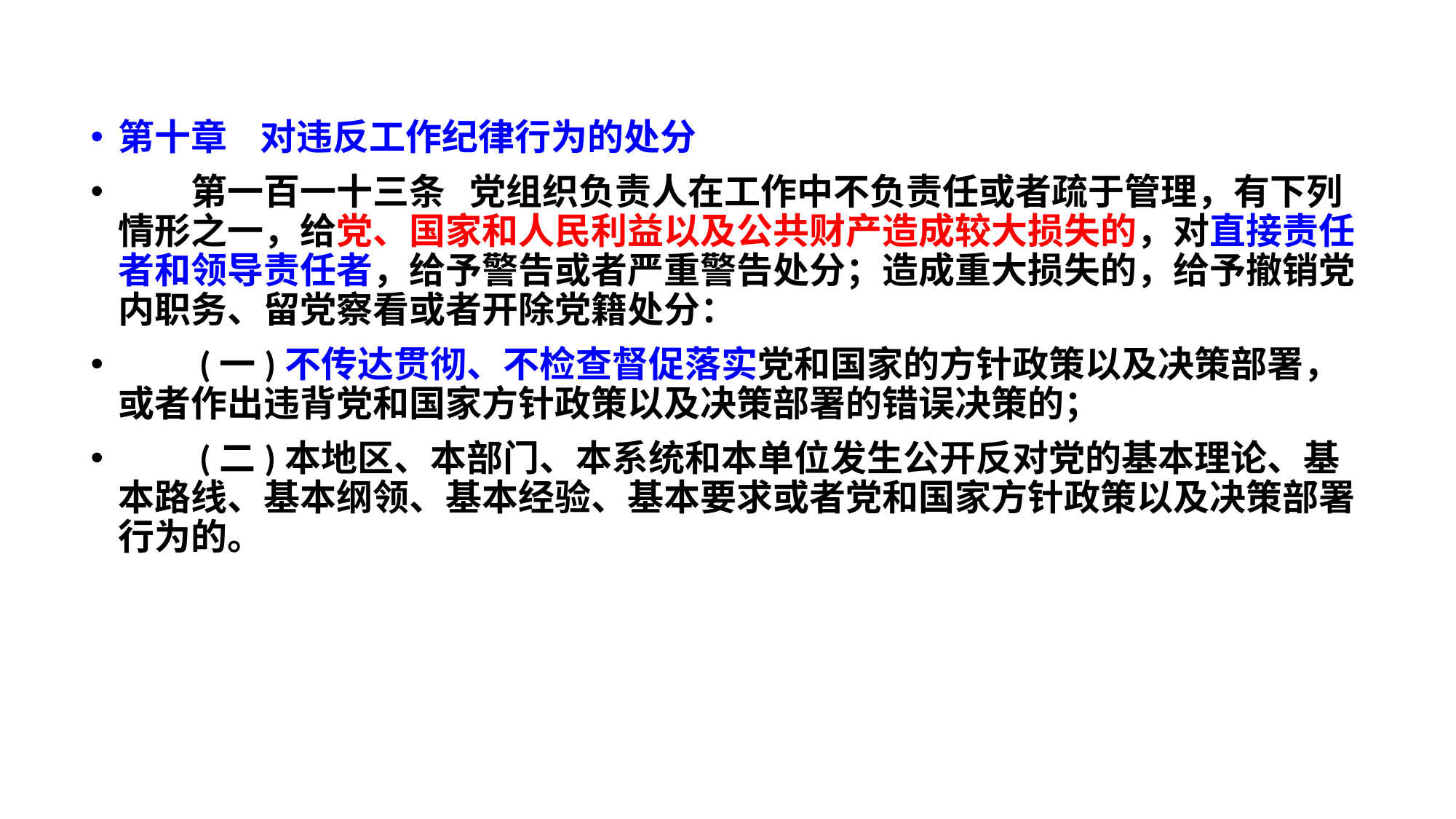

第十章    对违反工作纪律行为的处分
　　第一百一十三条   党组织负责人在工作中不负责任或者疏于管理，有下列情形之一，给党、国家和人民利益以及公共财产造成较大损失的，对直接责任者和领导责任者，给予警告或者严重警告处分；造成重大损失的，给予撤销党内职务、留党察看或者开除党籍处分：
　　(一)不传达贯彻、不检查督促落实党和国家的方针政策以及决策部署，或者作出违背党和国家方针政策以及决策部署的错误决策的；
　　(二)本地区、本部门、本系统和本单位发生公开反对党的基本理论、基本路线、基本纲领、基本经验、基本要求或者党和国家方针政策以及决策部署行为的。

36